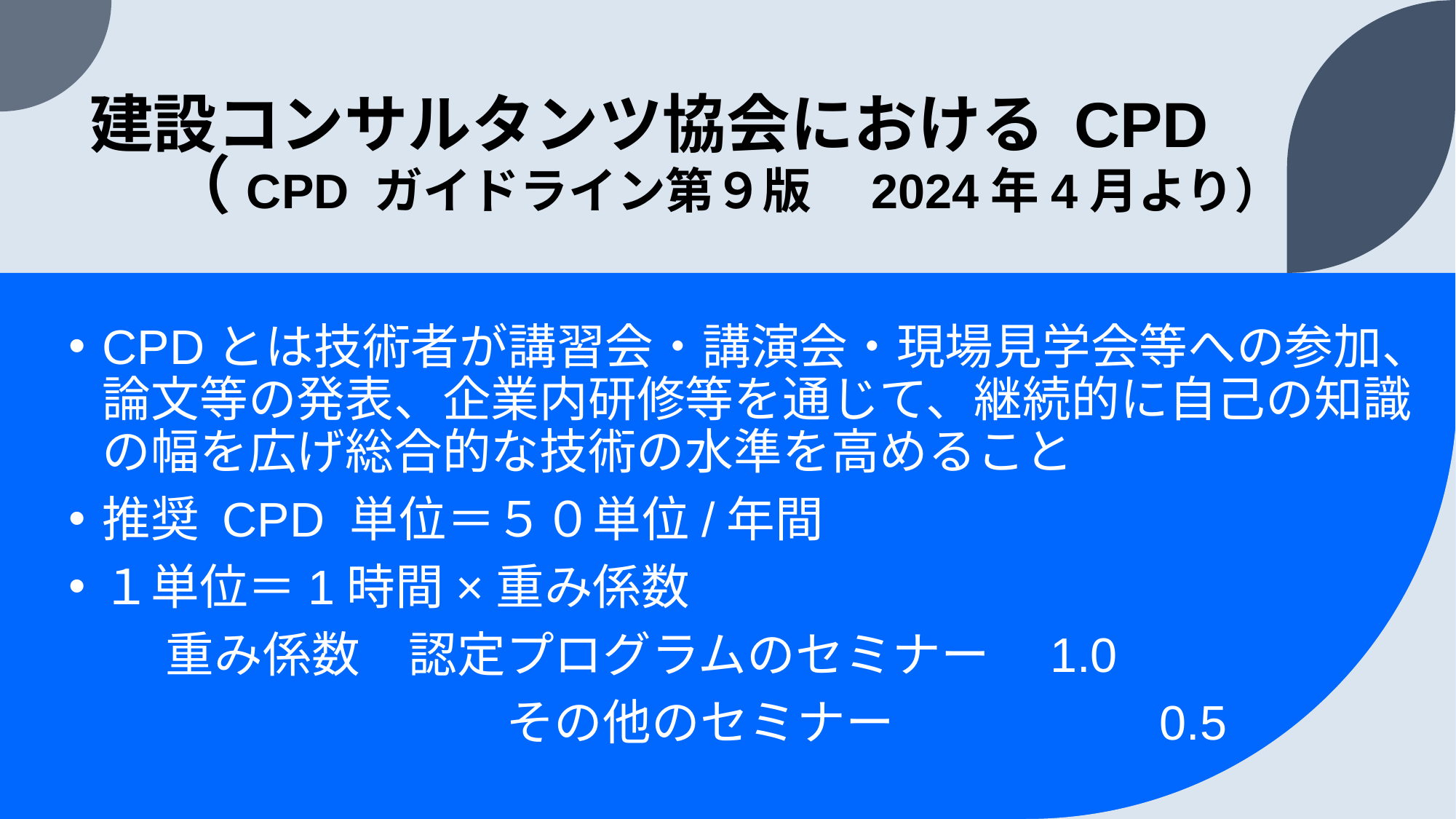

# 建設コンサルタンツ協会における CPD 　 （CPD ガイドライン第９版　2024年4月より）
CPDとは技術者が講習会・講演会・現場見学会等への参加、論文等の発表、企業内研修等を通じて、継続的に自己の知識の幅を広げ総合的な技術の水準を高めること
推奨 CPD 単位＝５０単位/年間
１単位＝1時間×重み係数
　　重み係数　認定プログラムのセミナー　1.0
　　　　　　　　　その他のセミナー　　　　　 0.5